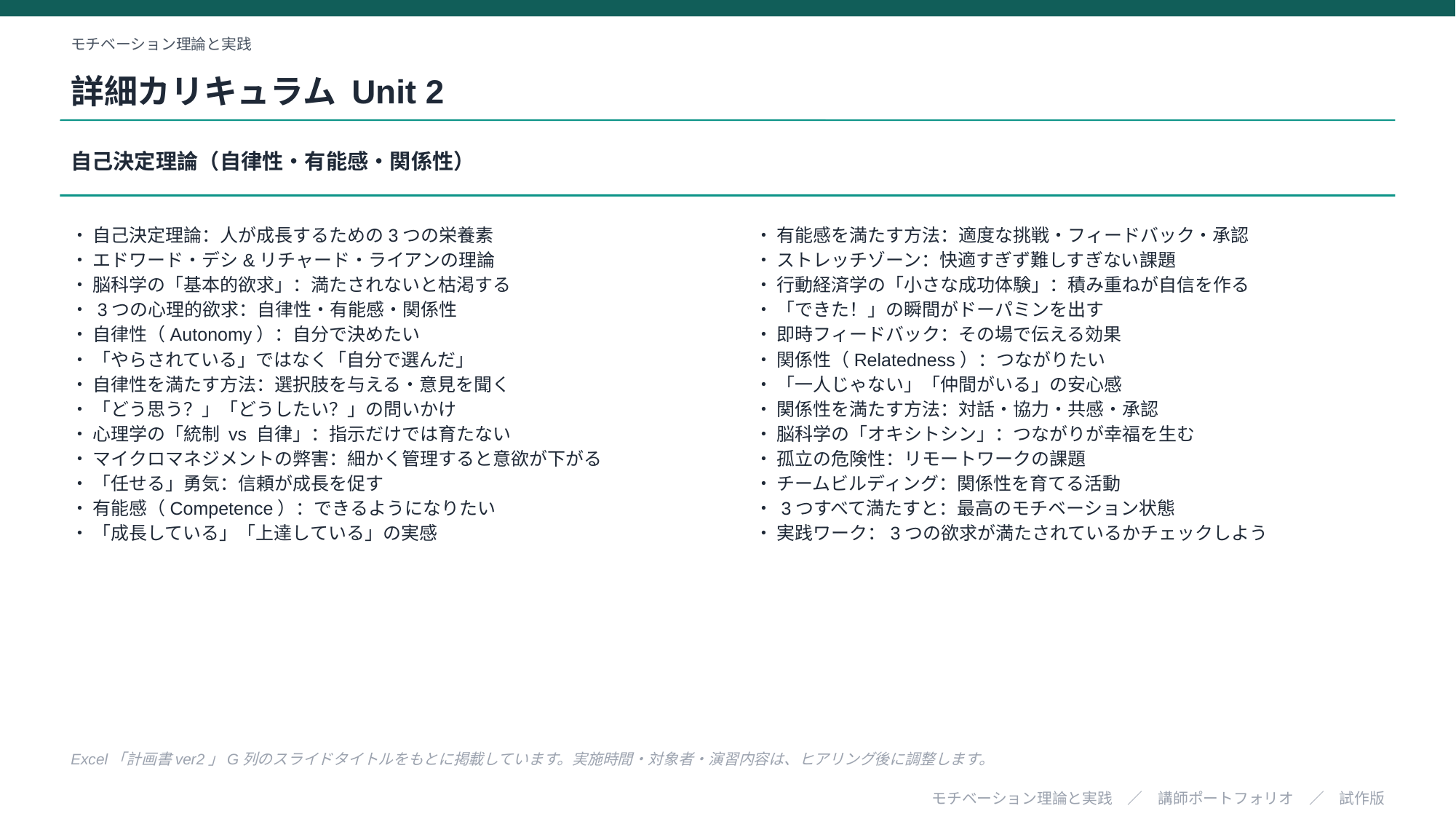

モチベーション理論と実践
詳細カリキュラム Unit 2

自己決定理論（自律性・有能感・関係性）

・ 自己決定理論：人が成長するための3つの栄養素
・ エドワード・デシ&リチャード・ライアンの理論
・ 脳科学の「基本的欲求」：満たされないと枯渇する
・ 3つの心理的欲求：自律性・有能感・関係性
・ 自律性（Autonomy）：自分で決めたい
・ 「やらされている」ではなく「自分で選んだ」
・ 自律性を満たす方法：選択肢を与える・意見を聞く
・ 「どう思う？」「どうしたい？」の問いかけ
・ 心理学の「統制 vs 自律」：指示だけでは育たない
・ マイクロマネジメントの弊害：細かく管理すると意欲が下がる
・ 「任せる」勇気：信頼が成長を促す
・ 有能感（Competence）：できるようになりたい
・ 「成長している」「上達している」の実感
・ 有能感を満たす方法：適度な挑戦・フィードバック・承認
・ ストレッチゾーン：快適すぎず難しすぎない課題
・ 行動経済学の「小さな成功体験」：積み重ねが自信を作る
・ 「できた！」の瞬間がドーパミンを出す
・ 即時フィードバック：その場で伝える効果
・ 関係性（Relatedness）：つながりたい
・ 「一人じゃない」「仲間がいる」の安心感
・ 関係性を満たす方法：対話・協力・共感・承認
・ 脳科学の「オキシトシン」：つながりが幸福を生む
・ 孤立の危険性：リモートワークの課題
・ チームビルディング：関係性を育てる活動
・ 3つすべて満たすと：最高のモチベーション状態
・ 実践ワーク：3つの欲求が満たされているかチェックしよう
Excel「計画書ver2」G列のスライドタイトルをもとに掲載しています。実施時間・対象者・演習内容は、ヒアリング後に調整します。
モチベーション理論と実践　／　講師ポートフォリオ　／　試作版